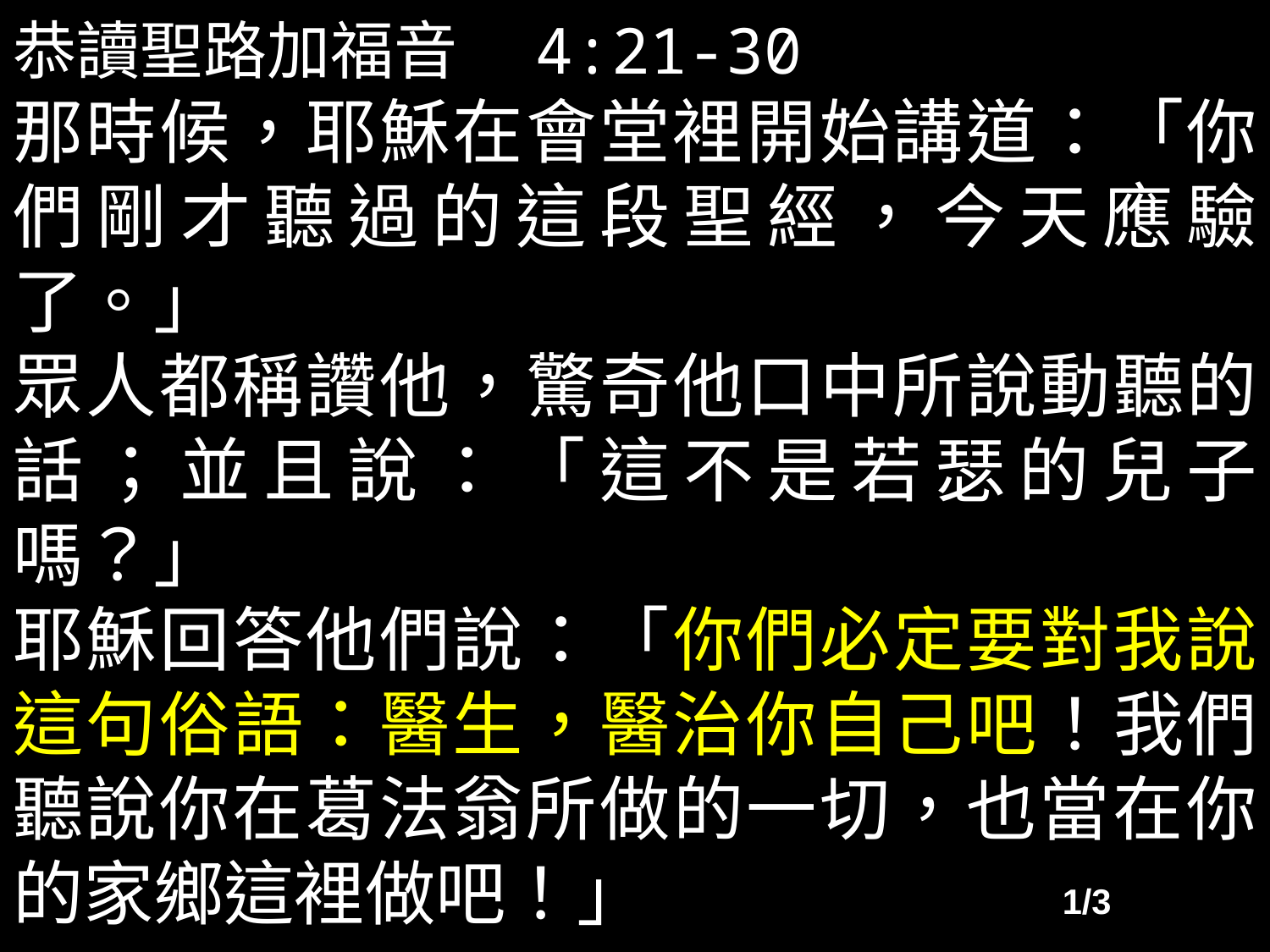

恭讀聖路加福音　4:21-30
那時候，耶穌在會堂裡開始講道：「你們剛才聽過的這段聖經，今天應驗了。」
眾人都稱讚他，驚奇他口中所說動聽的話；並且說：「這不是若瑟的兒子嗎？」
耶穌回答他們說：「你們必定要對我說這句俗語：醫生，醫治你自己吧！我們聽說你在葛法翁所做的一切，也當在你的家鄉這裡做吧！」
1/3